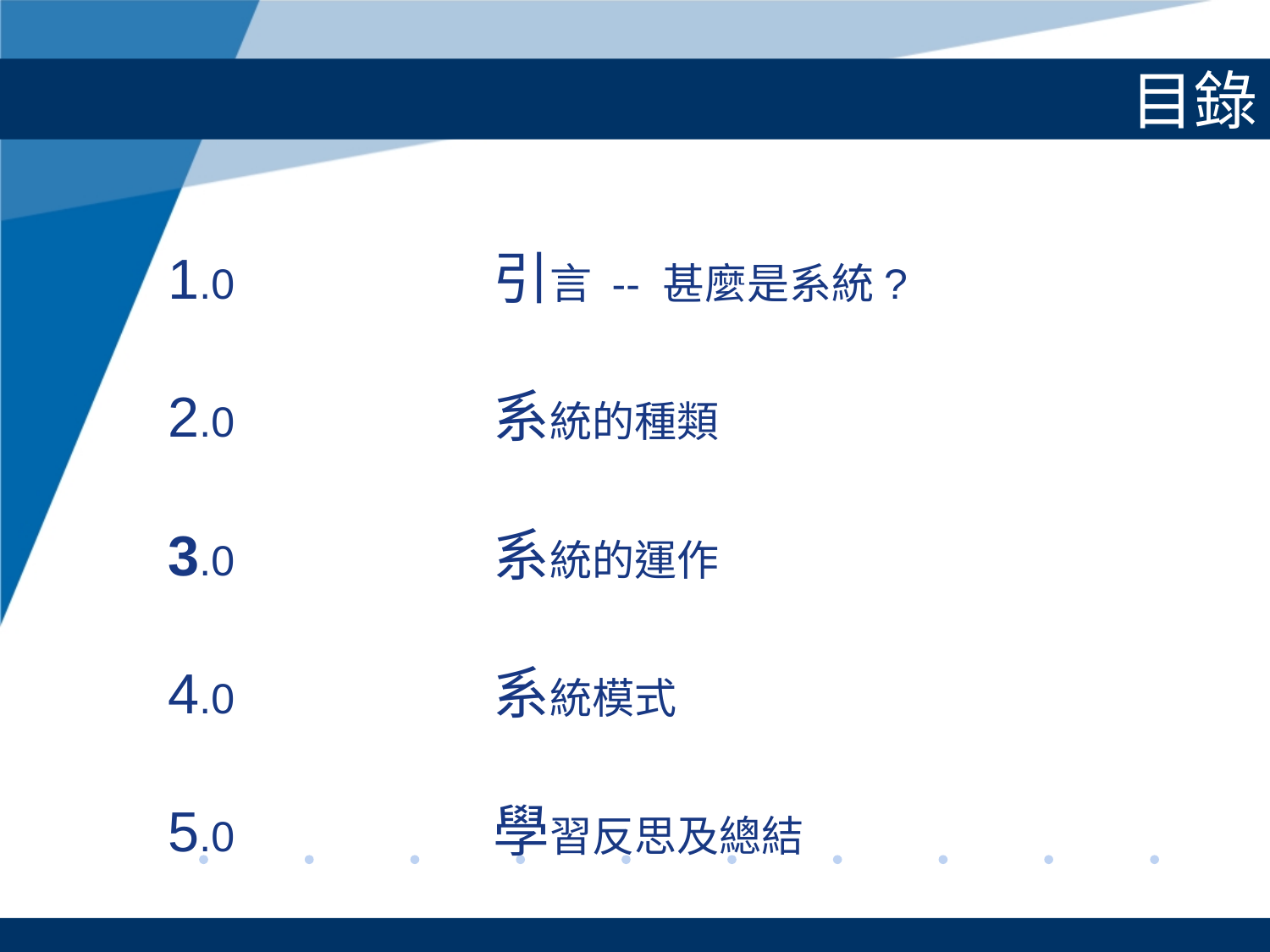

# 目錄
1.0 		引言 -- 甚麼是系統?

2.0			系統的種類

3.0			系統的運作

4.0			系統模式

5.0			學習反思及總結